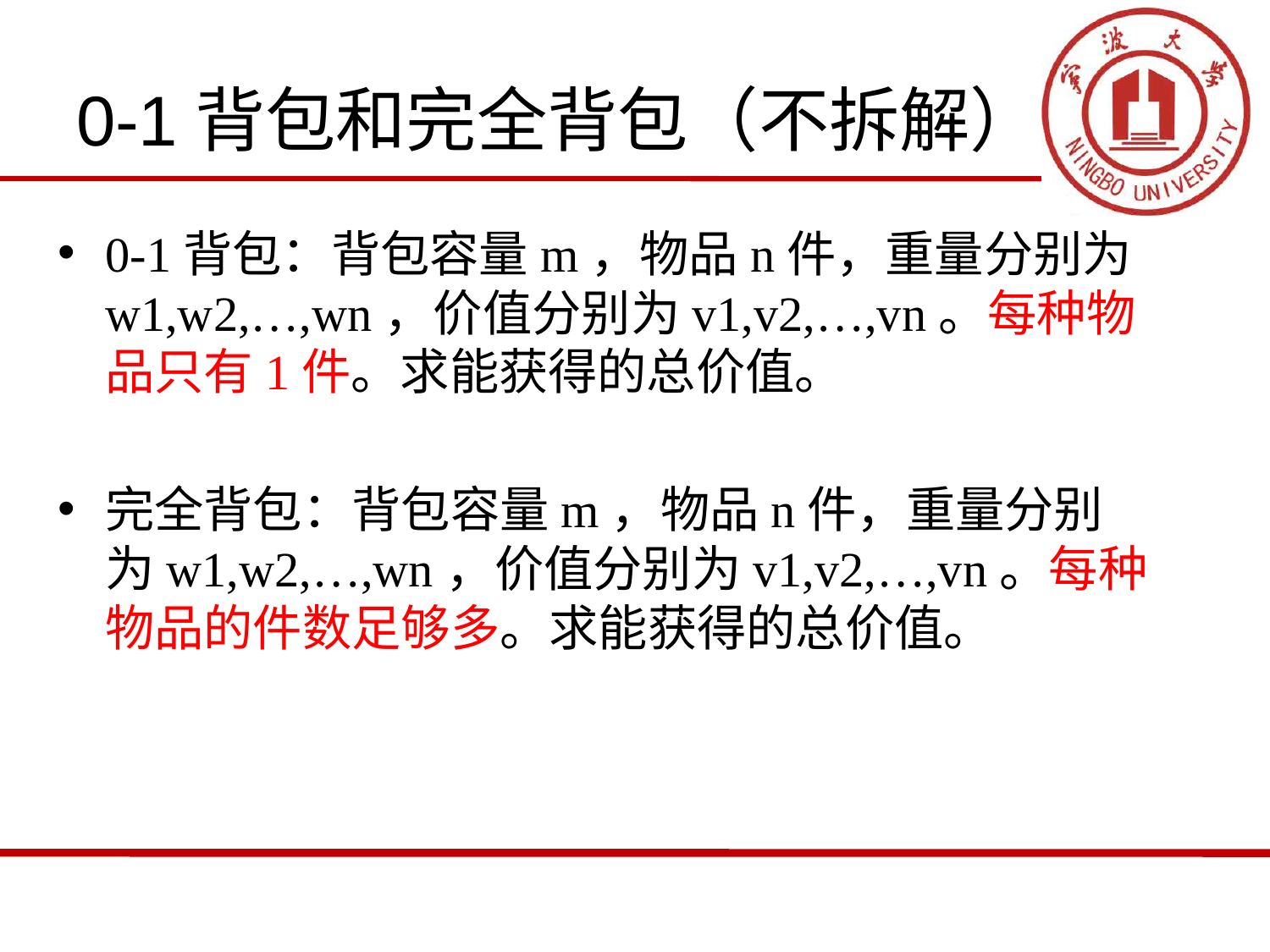

# 0-1背包和完全背包（不拆解）
0-1背包：背包容量m，物品n件，重量分别为w1,w2,…,wn，价值分别为v1,v2,…,vn。每种物品只有1件。求能获得的总价值。

完全背包：背包容量m，物品n件，重量分别为w1,w2,…,wn，价值分别为v1,v2,…,vn。每种物品的件数足够多。求能获得的总价值。